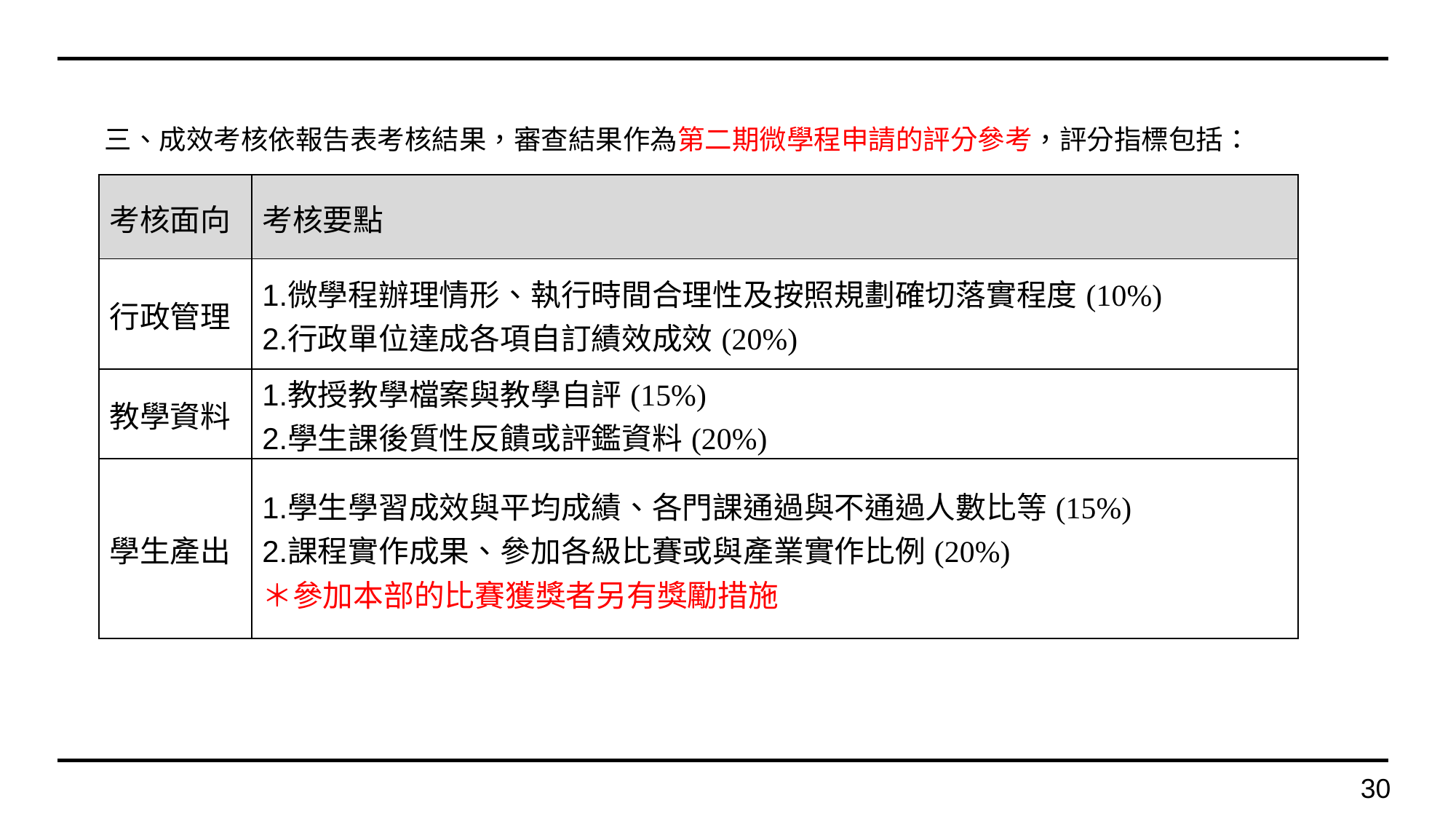

三、成效考核依報告表考核結果，審查結果作為第二期微學程申請的評分參考，評分指標包括：
| 考核面向 | 考核要點 |
| --- | --- |
| 行政管理 | 微學程辦理情形、執行時間合理性及按照規劃確切落實程度(10%) 行政單位達成各項自訂績效成效(20%) |
| 教學資料 | 教授教學檔案與教學自評(15%) 學生課後質性反饋或評鑑資料(20%) |
| 學生產出 | 學生學習成效與平均成績、各門課通過與不通過人數比等(15%) 課程實作成果、參加各級比賽或與產業實作比例(20%) ＊參加本部的比賽獲獎者另有獎勵措施 |
30